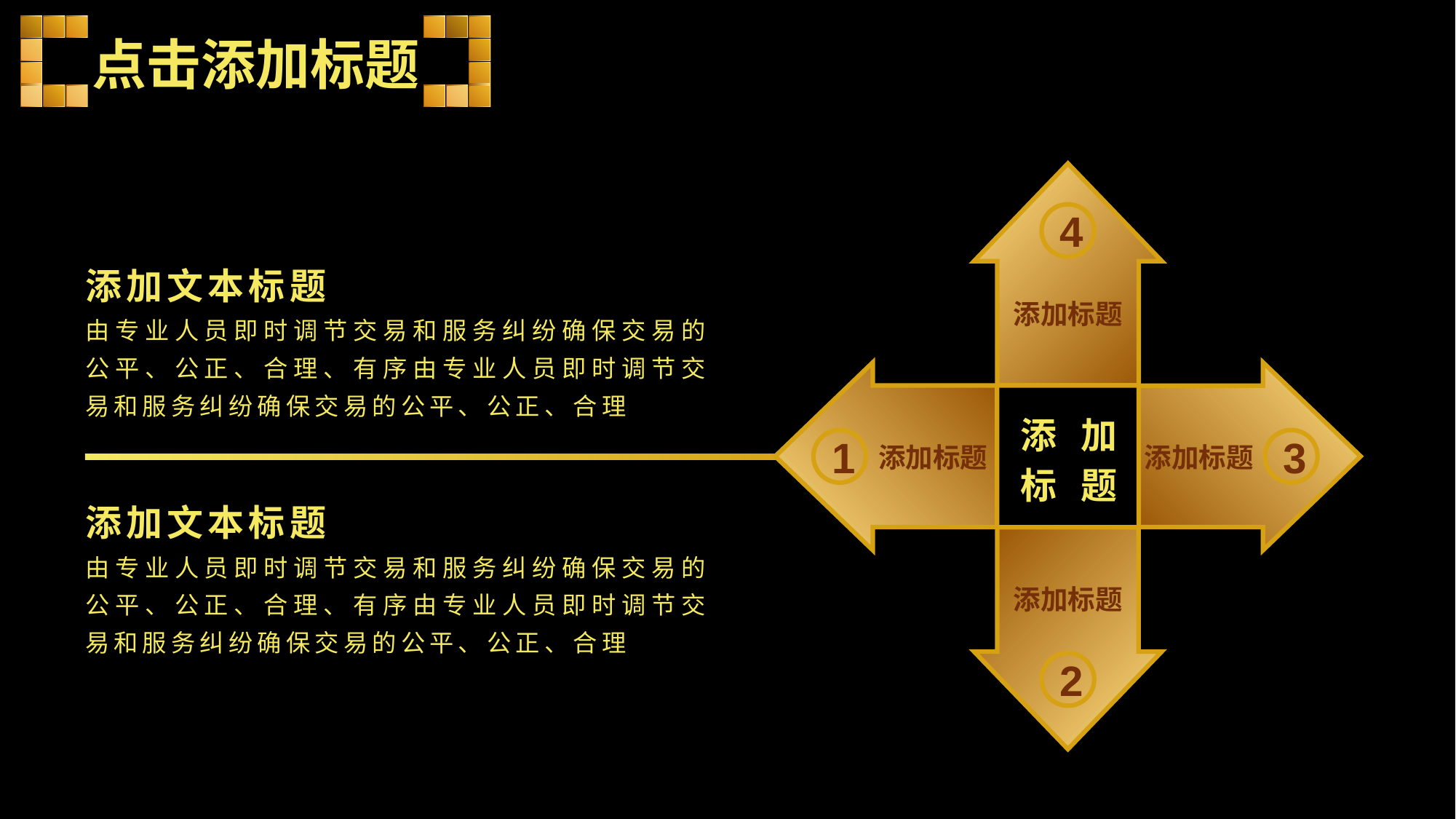

点击添加标题

4
添加文本标题
由专业人员即时调节交易和服务纠纷确保交易的公平、公正、合理、有序由专业人员即时调节交易和服务纠纷确保交易的公平、公正、合理
添加标题

添  加
标  题
1
3
添加标题
添加标题
添加文本标题
由专业人员即时调节交易和服务纠纷确保交易的公平、公正、合理、有序由专业人员即时调节交易和服务纠纷确保交易的公平、公正、合理

添加标题
2